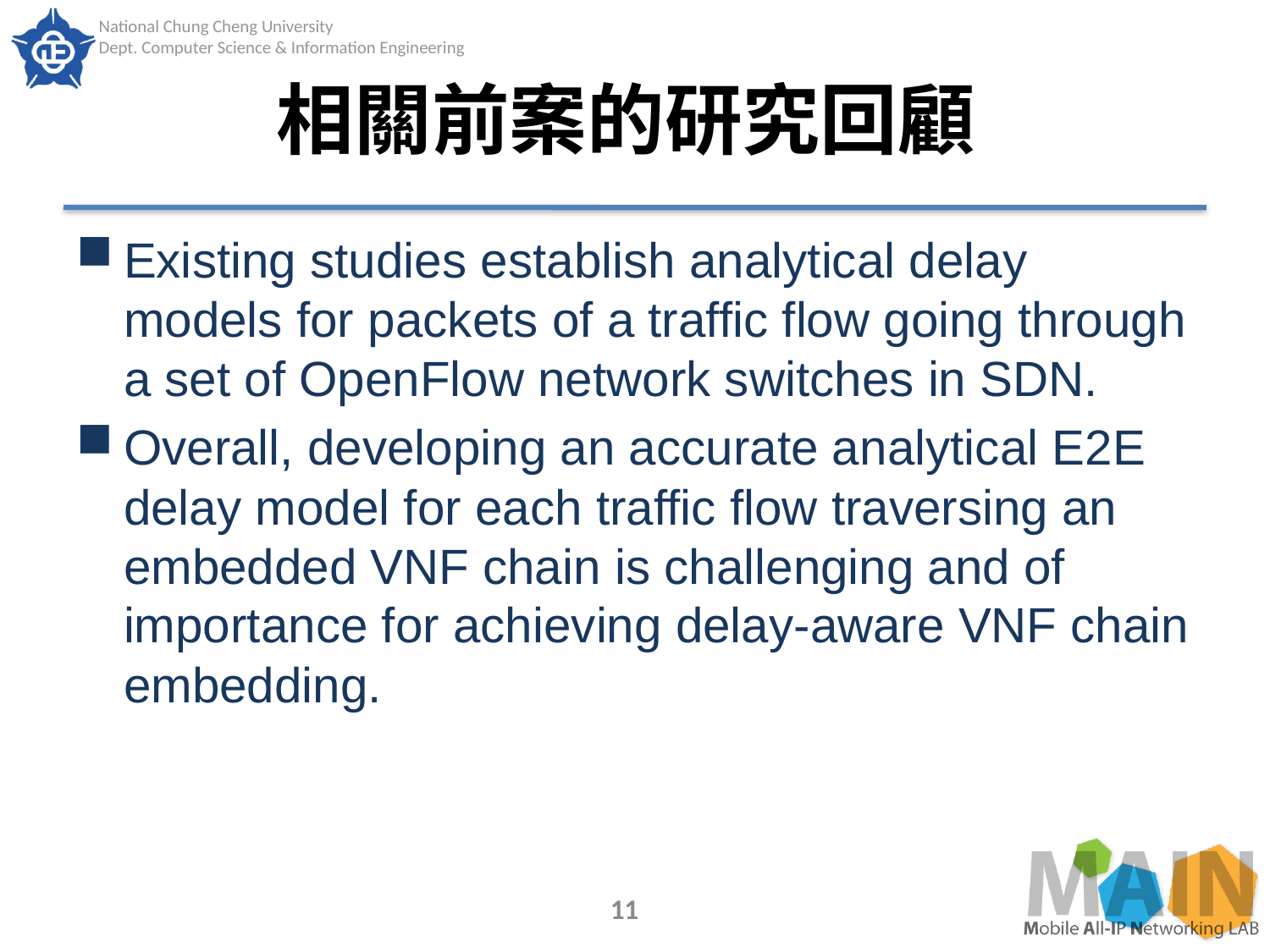

# 相關前案的研究回顧
Existing studies establish analytical delay models for packets of a traffic flow going through a set of OpenFlow network switches in SDN.
Overall, developing an accurate analytical E2E delay model for each traffic flow traversing an embedded VNF chain is challenging and of importance for achieving delay-aware VNF chain embedding.
11